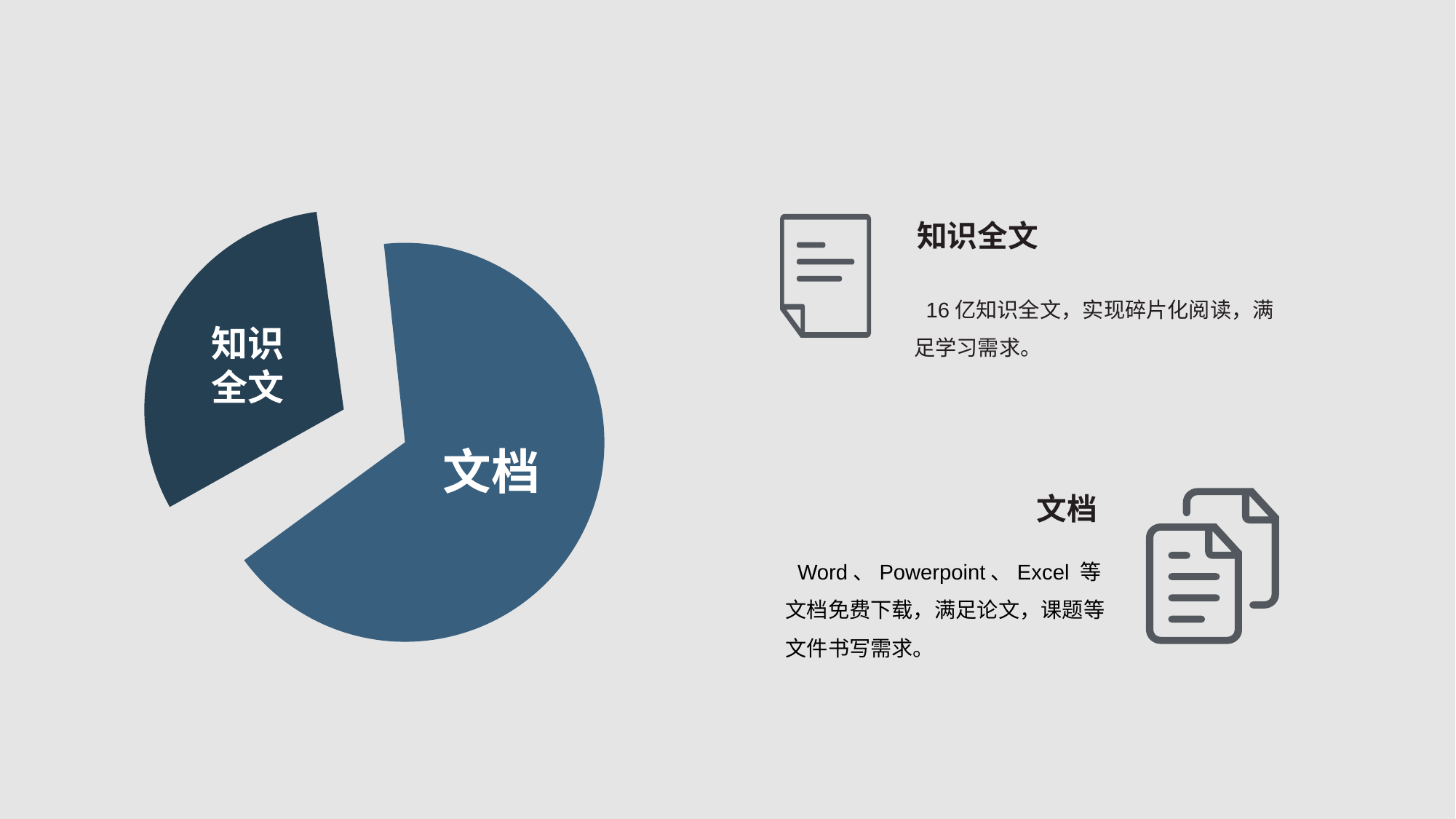

知识全文
  16亿知识全文，实现碎片化阅读，满足学习需求。

知识
全文
文档
文档
  Word、Powerpoint、Excel 等文档免费下载，满足论文，课题等文件书写需求。